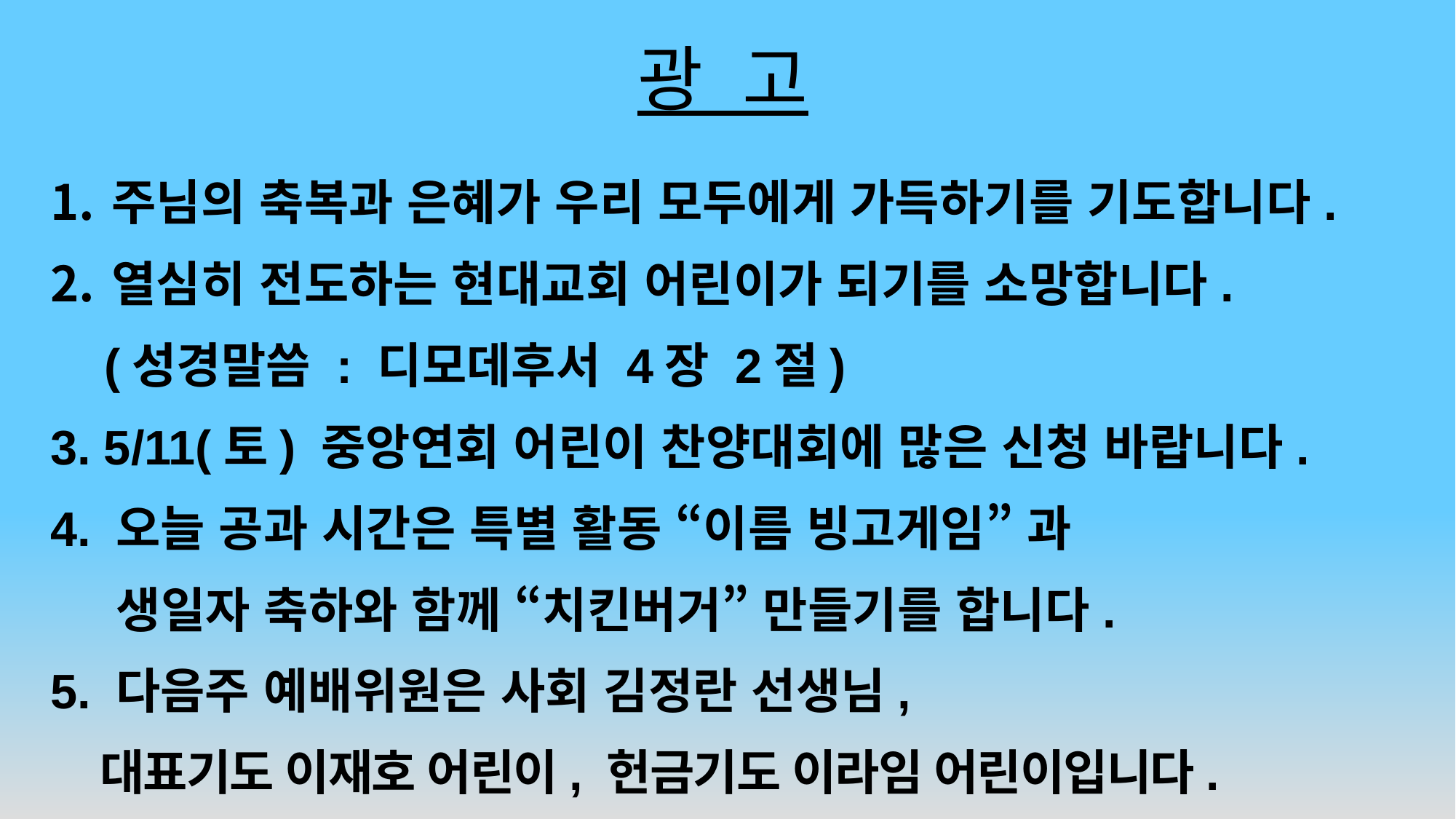

# 광  고
주님의 축복과 은혜가 우리 모두에게 가득하기를 기도합니다.
열심히 전도하는 현대교회 어린이가 되기를 소망합니다.
    (성경말씀 : 디모데후서 4장 2절)
3. 5/11(토) 중앙연회 어린이 찬양대회에 많은 신청 바랍니다.
4. 오늘 공과 시간은 특별 활동 “이름 빙고게임” 과
    생일자 축하와 함께 “치킨버거” 만들기를 합니다.
5. 다음주 예배위원은 사회 김정란 선생님,
   대표기도 이재호 어린이, 헌금기도 이라임 어린이입니다.